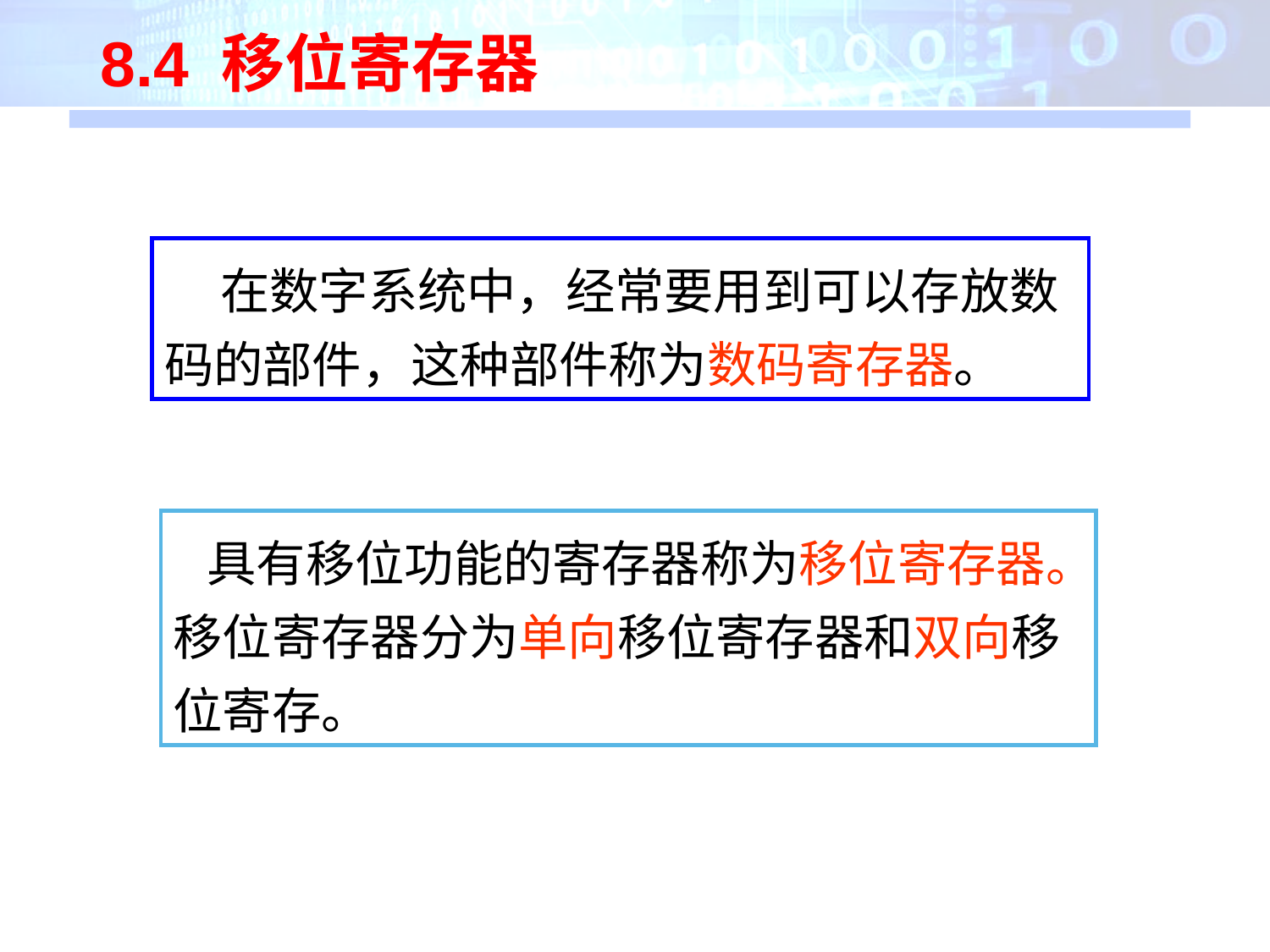

8.4 移位寄存器
    在数字系统中，经常要用到可以存放数码的部件，这种部件称为数码寄存器。
  具有移位功能的寄存器称为移位寄存器。
移位寄存器分为单向移位寄存器和双向移位寄存。